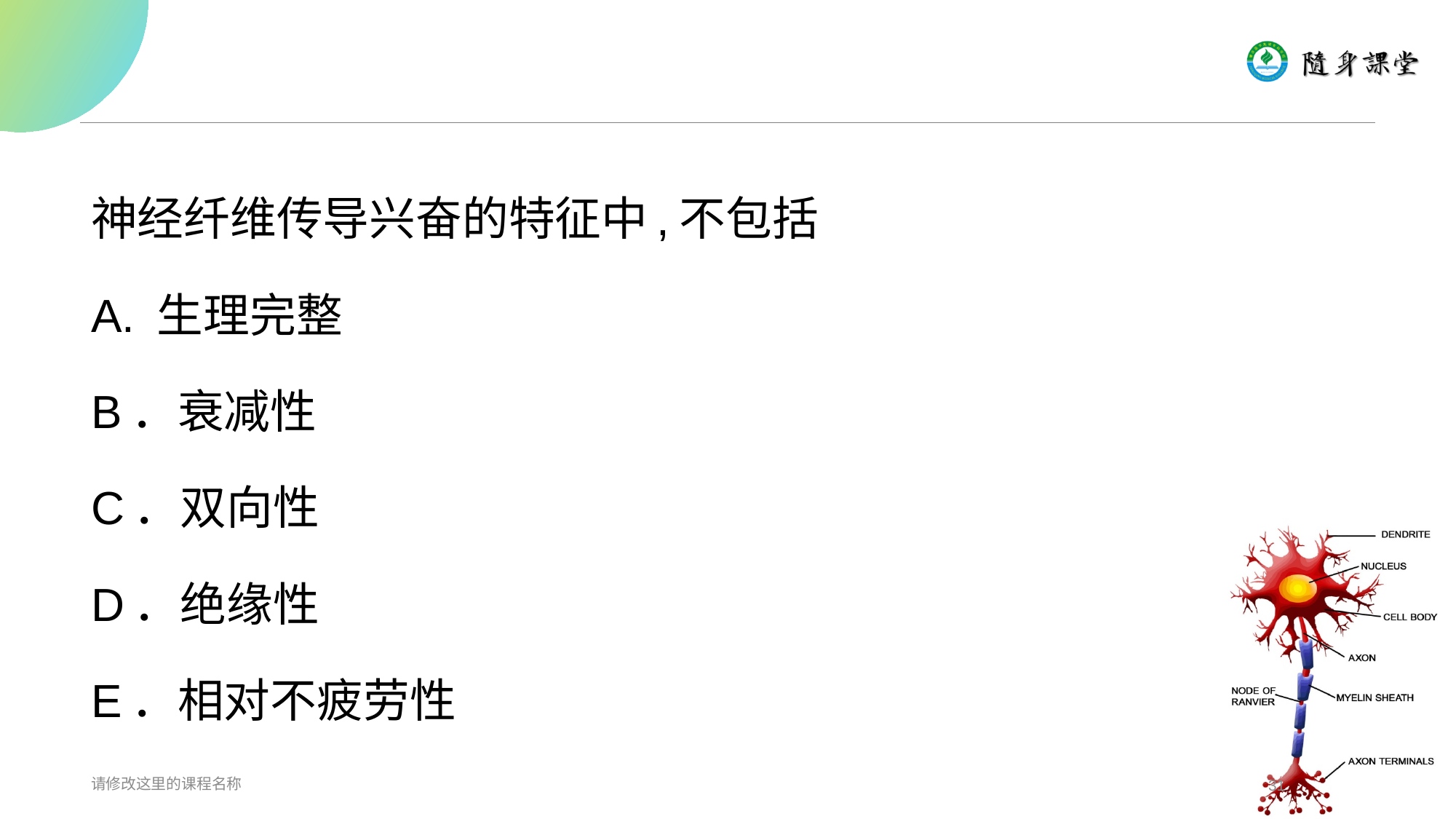

#
神经纤维传导兴奋的特征中,不包括
A. 生理完整
B．衰减性
C．双向性
D．绝缘性
E．相对不疲劳性
请修改这里的课程名称
31